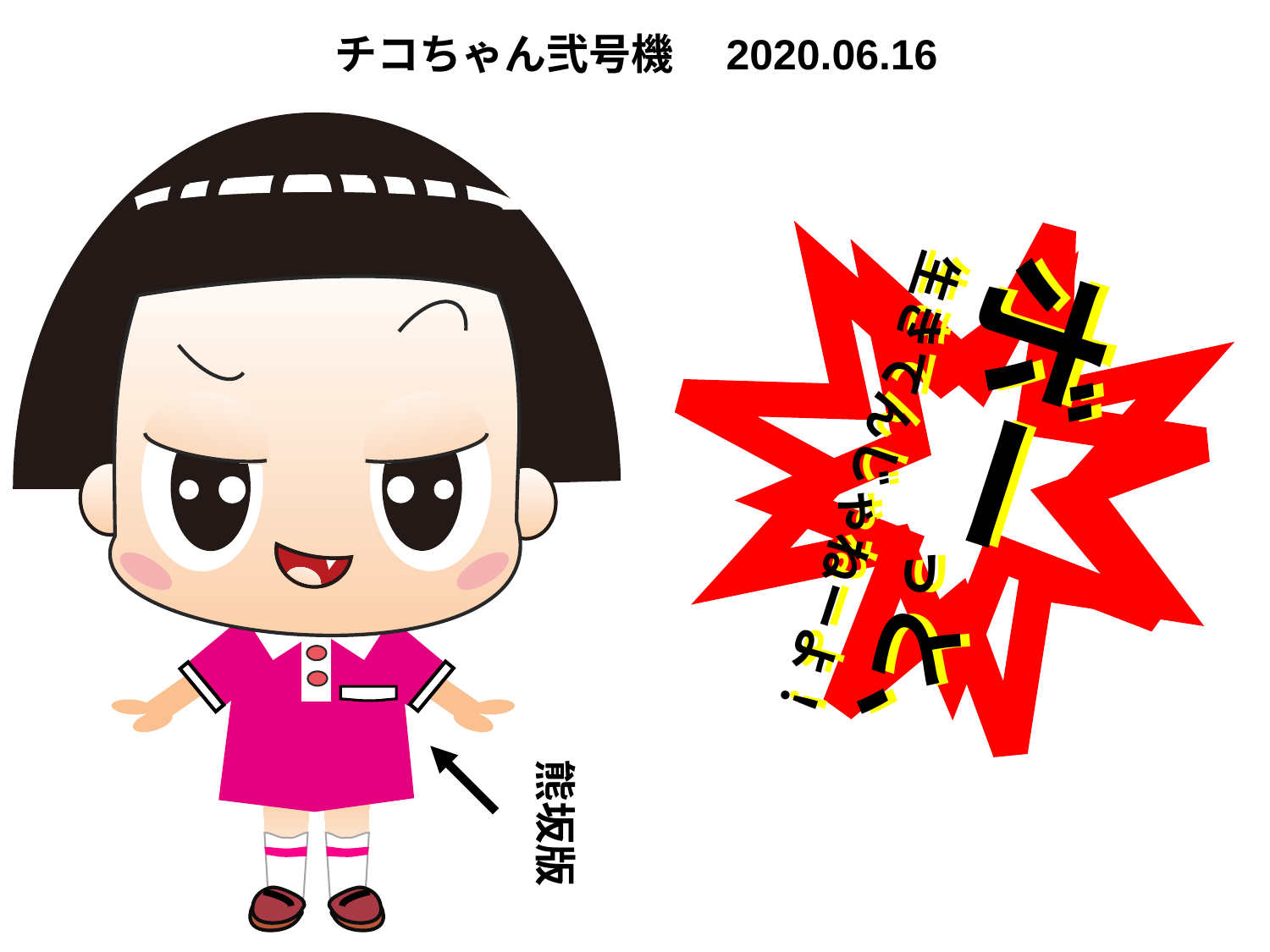

チコちゃん弐号機　2020.06.16

ボーっと、
生きてんじゃねーよ！
ボーっと、
生きてんじゃねーよ！

熊坂版